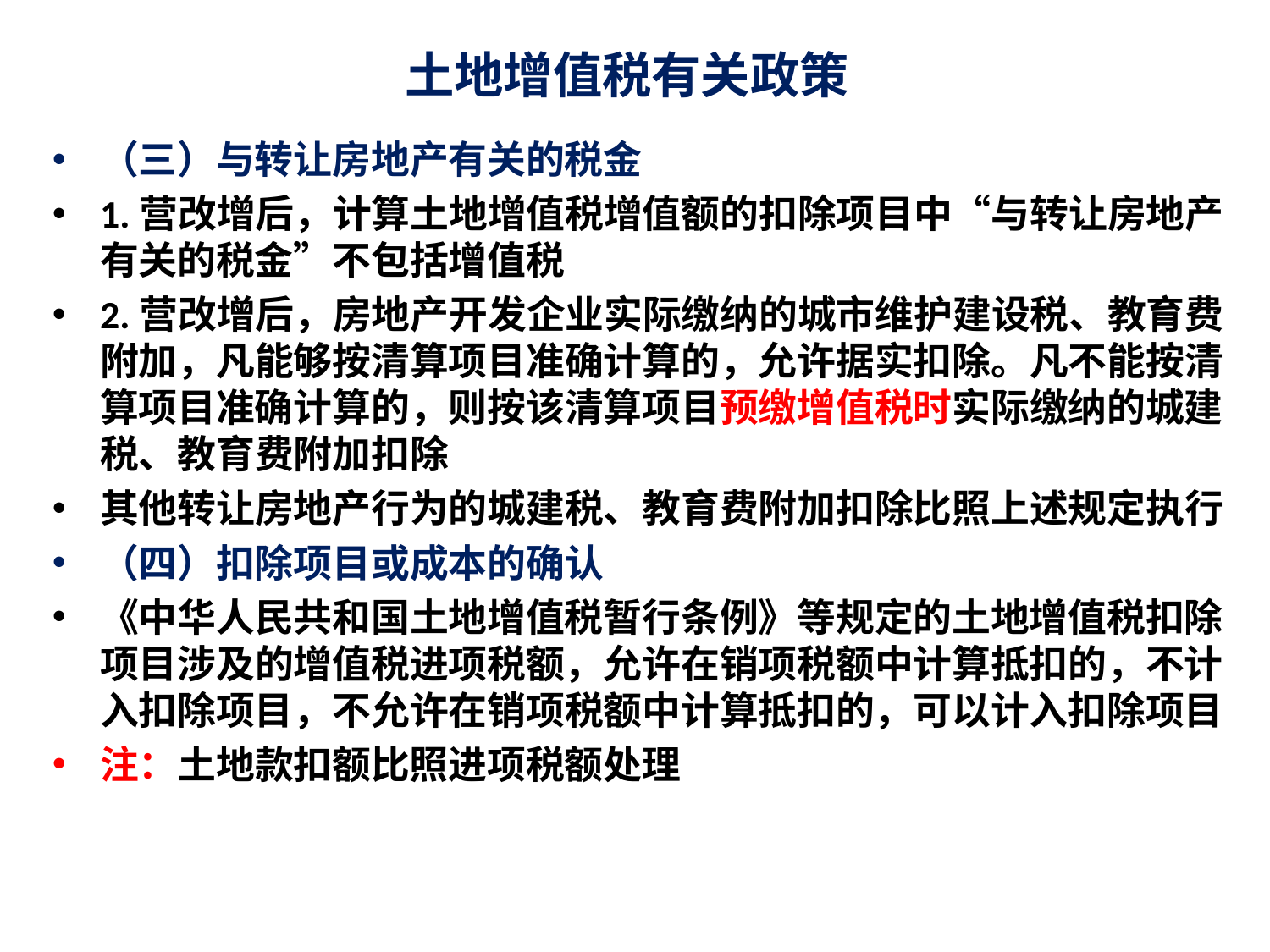

# 土地增值税有关政策
（三）与转让房地产有关的税金
1.营改增后，计算土地增值税增值额的扣除项目中“与转让房地产有关的税金”不包括增值税
2.营改增后，房地产开发企业实际缴纳的城市维护建设税、教育费附加，凡能够按清算项目准确计算的，允许据实扣除。凡不能按清算项目准确计算的，则按该清算项目预缴增值税时实际缴纳的城建税、教育费附加扣除
其他转让房地产行为的城建税、教育费附加扣除比照上述规定执行
（四）扣除项目或成本的确认
《中华人民共和国土地增值税暂行条例》等规定的土地增值税扣除项目涉及的增值税进项税额，允许在销项税额中计算抵扣的，不计入扣除项目，不允许在销项税额中计算抵扣的，可以计入扣除项目
注：土地款扣额比照进项税额处理